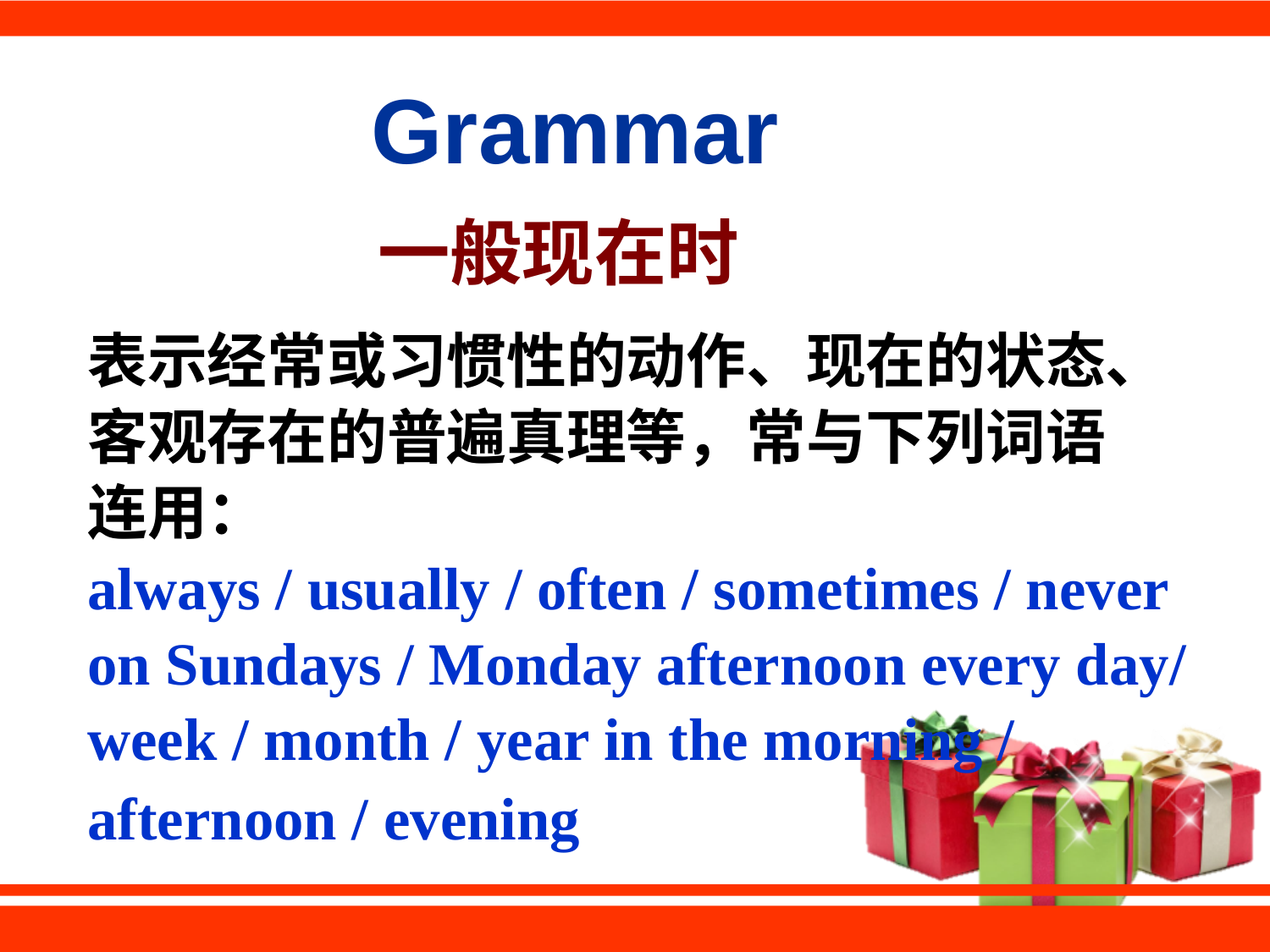

Grammar
一般现在时
表示经常或习惯性的动作、现在的状态、客观存在的普遍真理等，常与下列词语
连用：
always / usually / often / sometimes / never
on Sundays / Monday afternoon every day/ week / month / year in the morning / afternoon / evening